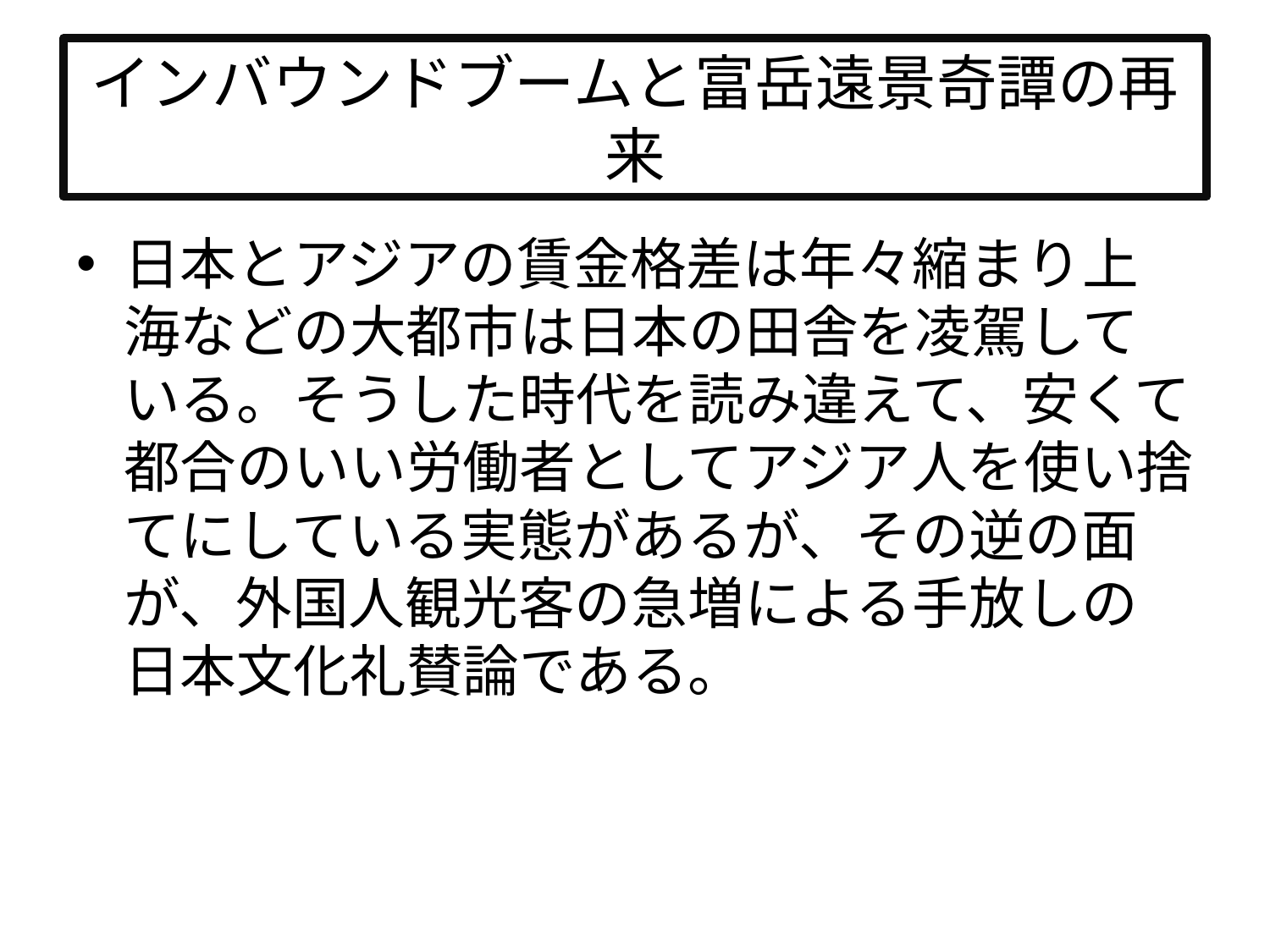

# インバウンドブームと富岳遠景奇譚の再来
日本とアジアの賃金格差は年々縮まり上海などの大都市は日本の田舎を凌駕している。そうした時代を読み違えて、安くて都合のいい労働者としてアジア人を使い捨てにしている実態があるが、その逆の面が、外国人観光客の急増による手放しの日本文化礼賛論である。